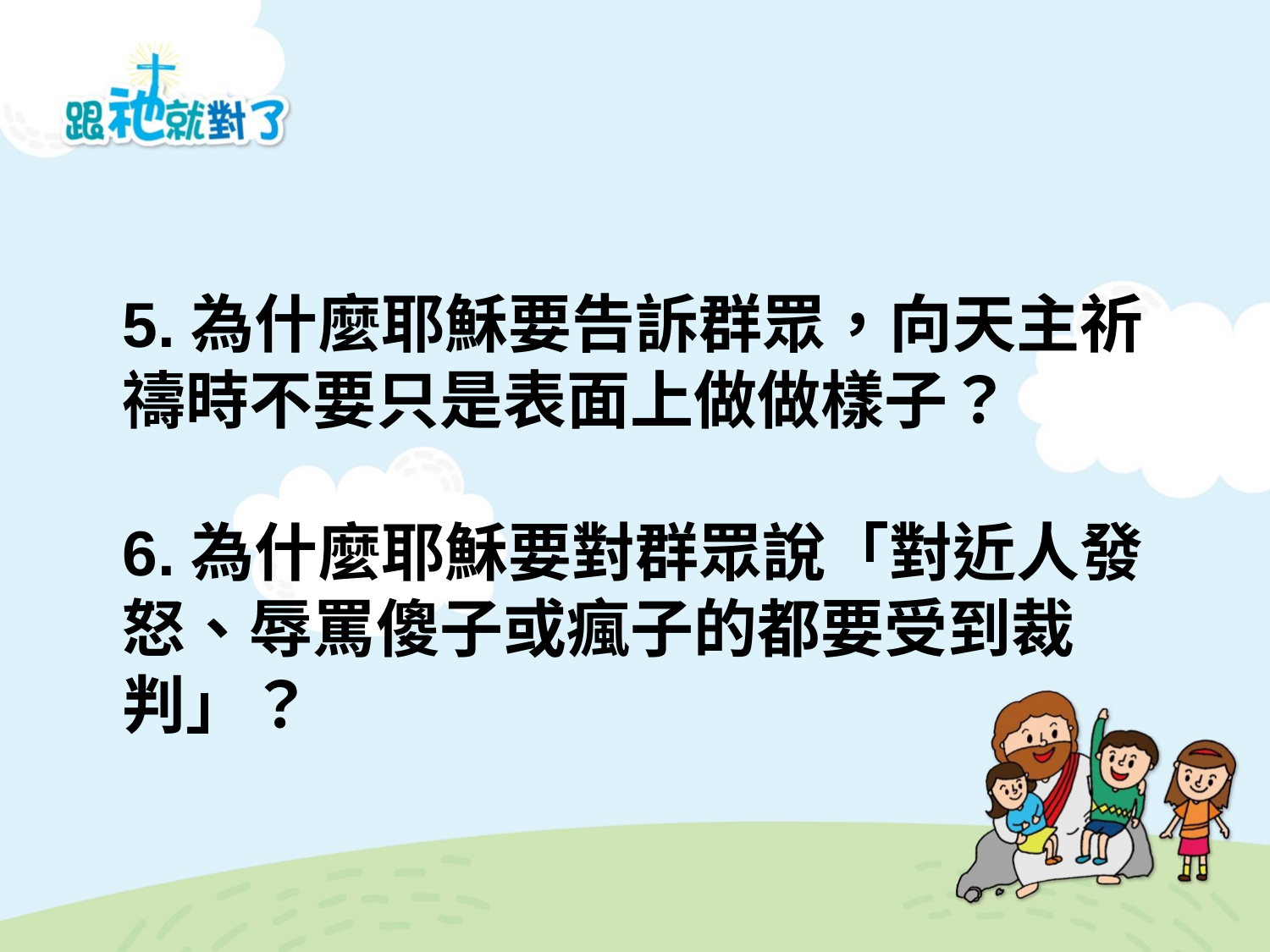

5.為什麼耶穌要告訴群眾，向天主祈禱時不要只是表面上做做樣子？

6.為什麼耶穌要對群眾說「對近人發怒、辱罵傻子或瘋子的都要受到裁判」？